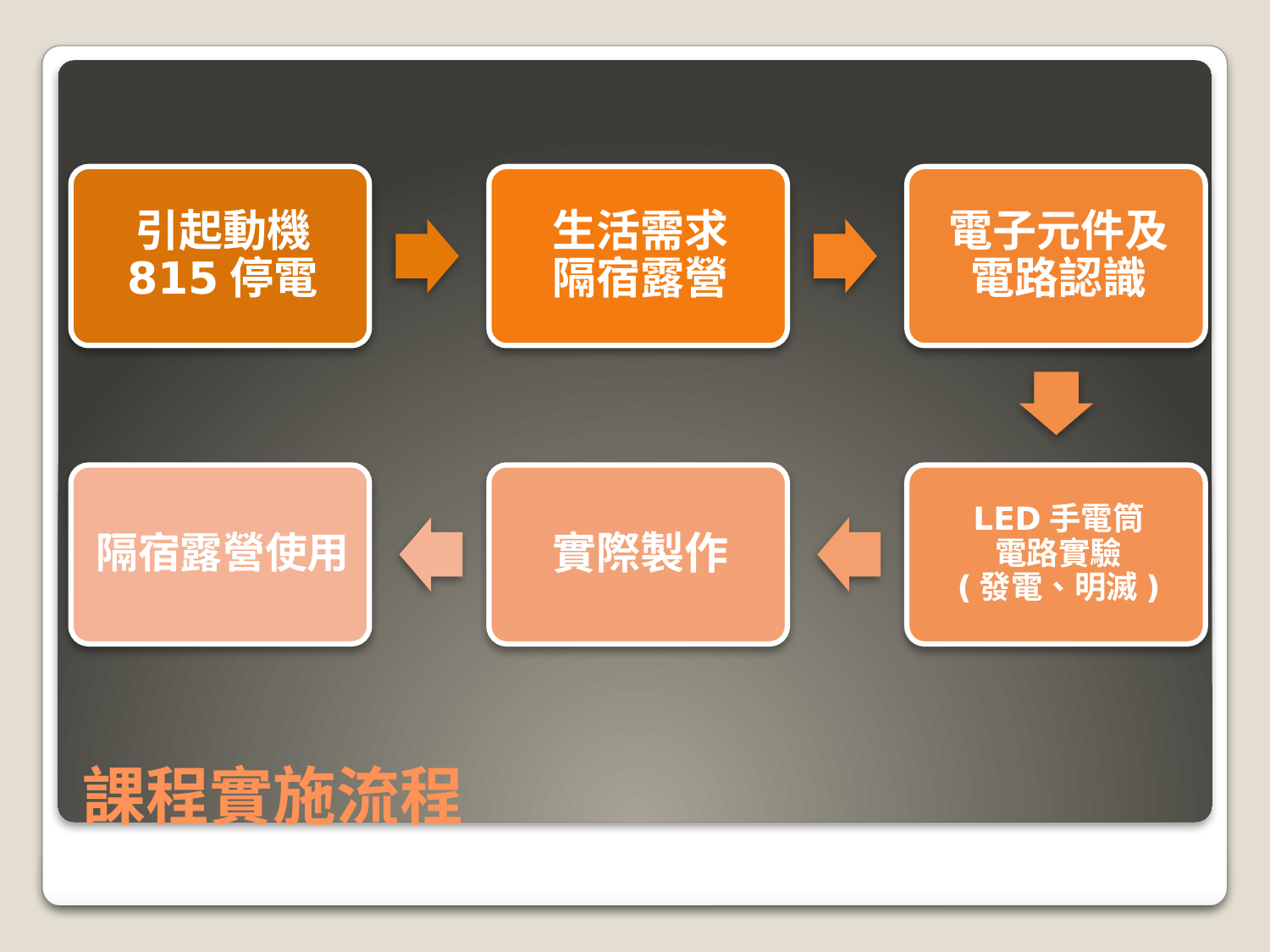

引起動機
815停電

生活需求
隔宿露營

電子元件及電路認識

LED手電筒
電路實驗
(發電、明滅)

實際製作

隔宿露營使用
# 課程實施流程